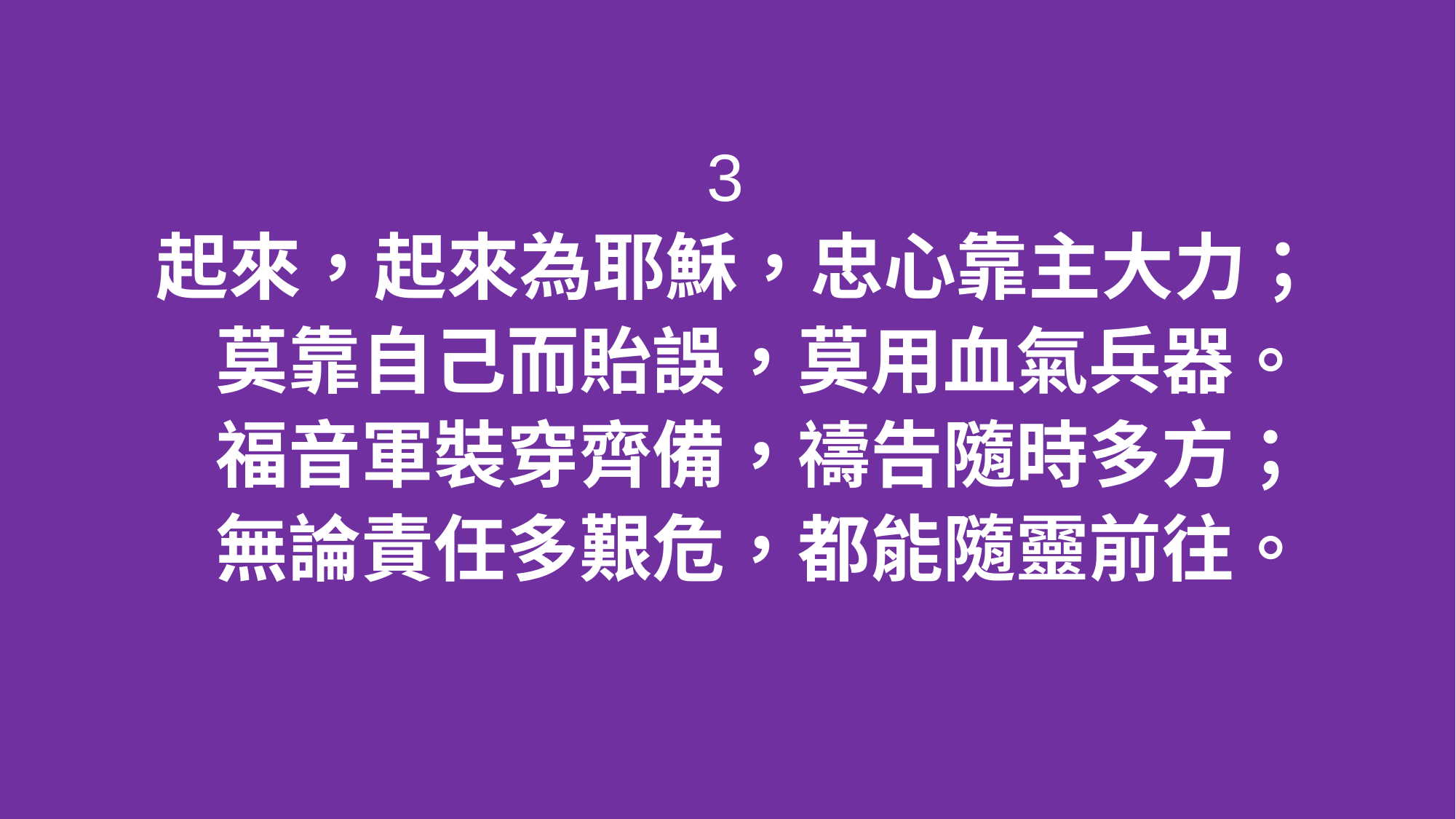

3
 起來，起來為耶穌，忠心靠主大力；
　莫靠自己而貽誤，莫用血氣兵器。
　福音軍裝穿齊備，禱告隨時多方；
　無論責任多艱危，都能隨靈前往。